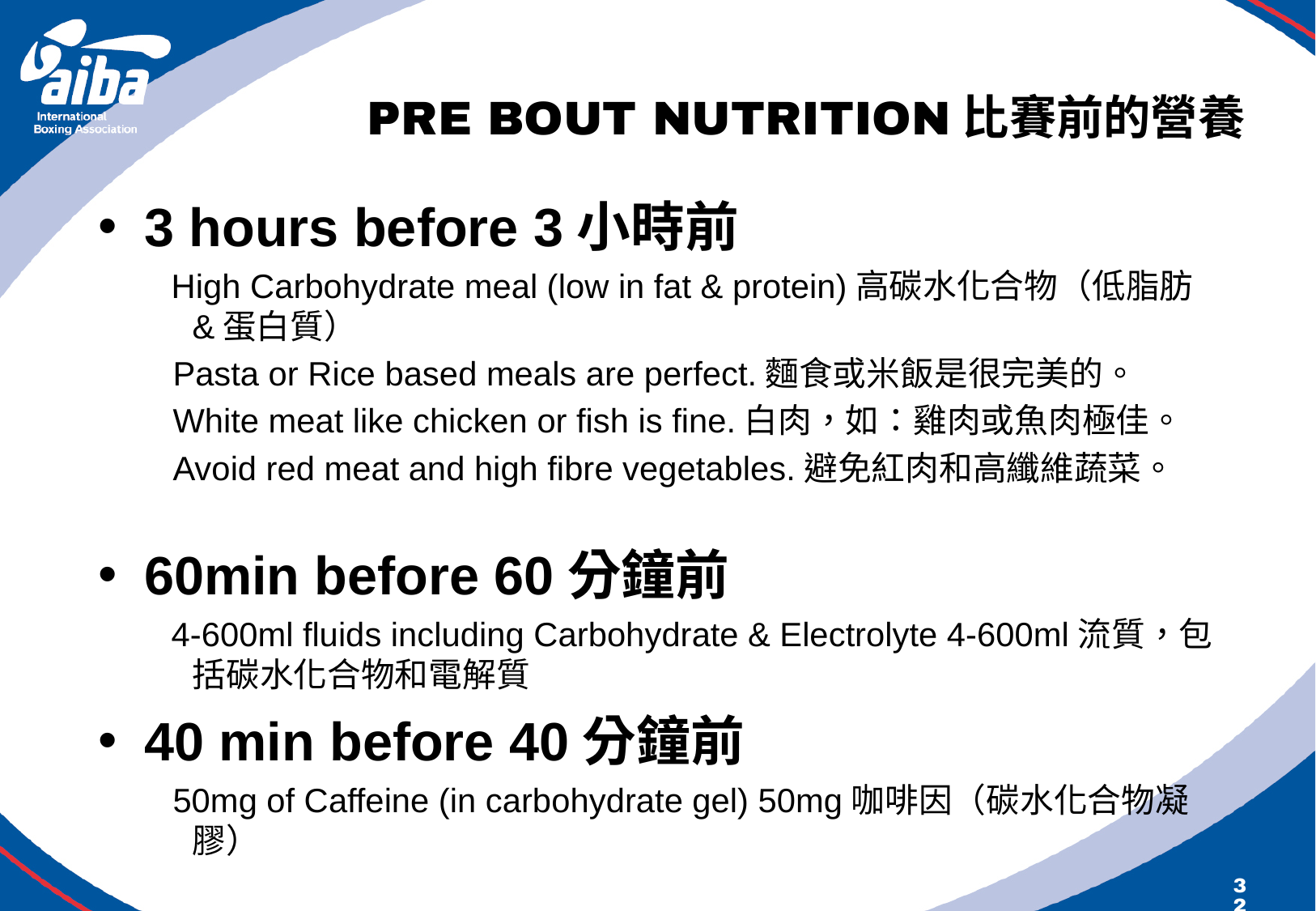

# PRE BOUT NUTRITION比賽前的營養
3 hours before 3小時前
  High Carbohydrate meal (low in fat & protein)高碳水化合物（低脂肪&蛋白質）
  Pasta or Rice based meals are perfect.麵食或米飯是很完美的。
  White meat like chicken or fish is fine.白肉，如：雞肉或魚肉極佳。
  Avoid red meat and high fibre vegetables.避免紅肉和高纖維蔬菜。
60min before 60分鐘前
  4-600ml fluids including Carbohydrate & Electrolyte 4-600ml流質，包括碳水化合物和電解質
40 min before 40分鐘前
  50mg of Caffeine (in carbohydrate gel) 50mg咖啡因（碳水化合物凝膠）
321